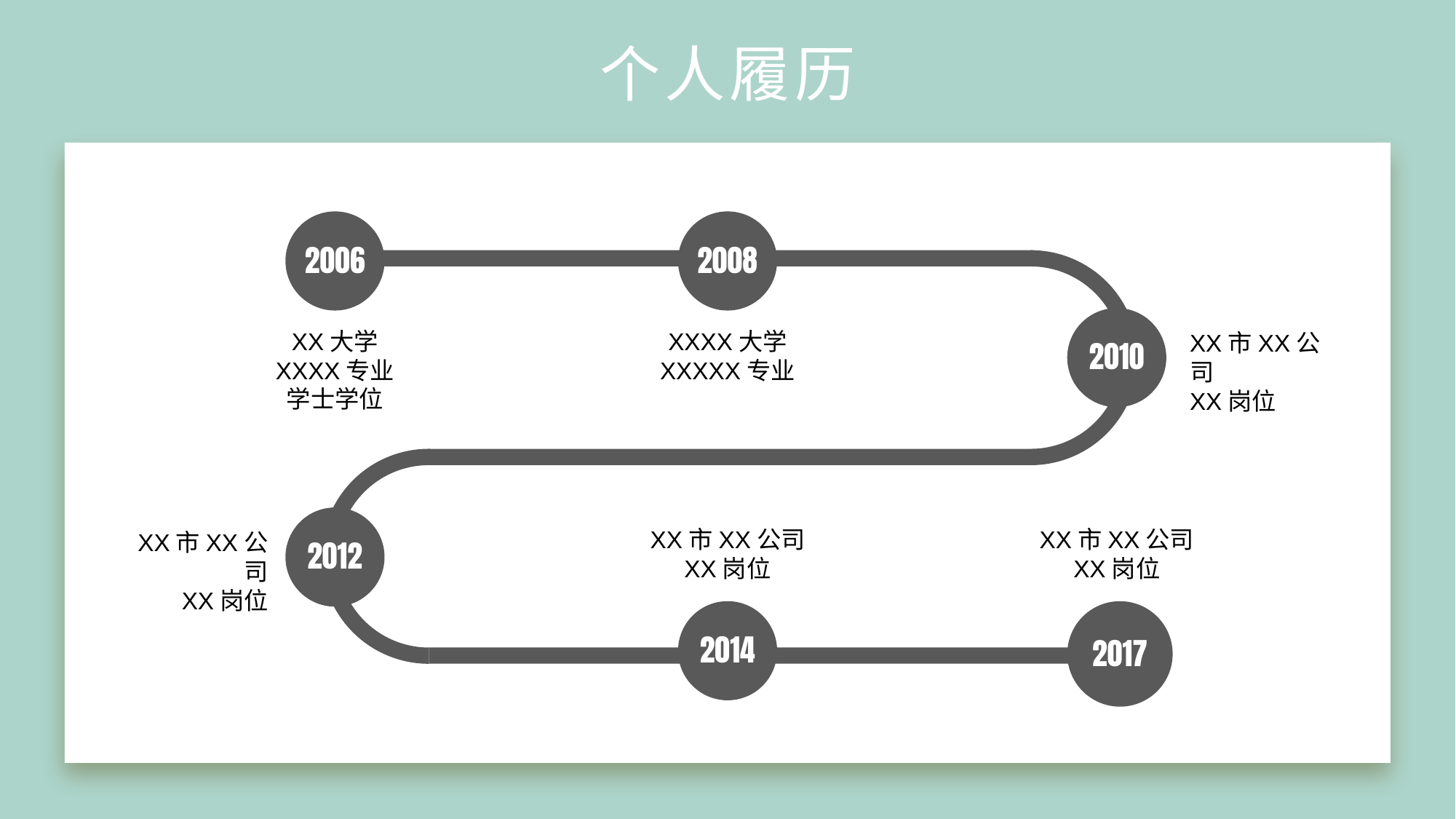

# 个人履历

2006
2008

2010
XX大学
XXXX专业
学士学位
XXXX大学
XXXXX专业
XX市XX公司
XX岗位

2012
XX市XX公司
XX岗位
XX市XX公司
XX岗位
XX市XX公司
XX岗位
2014
2017